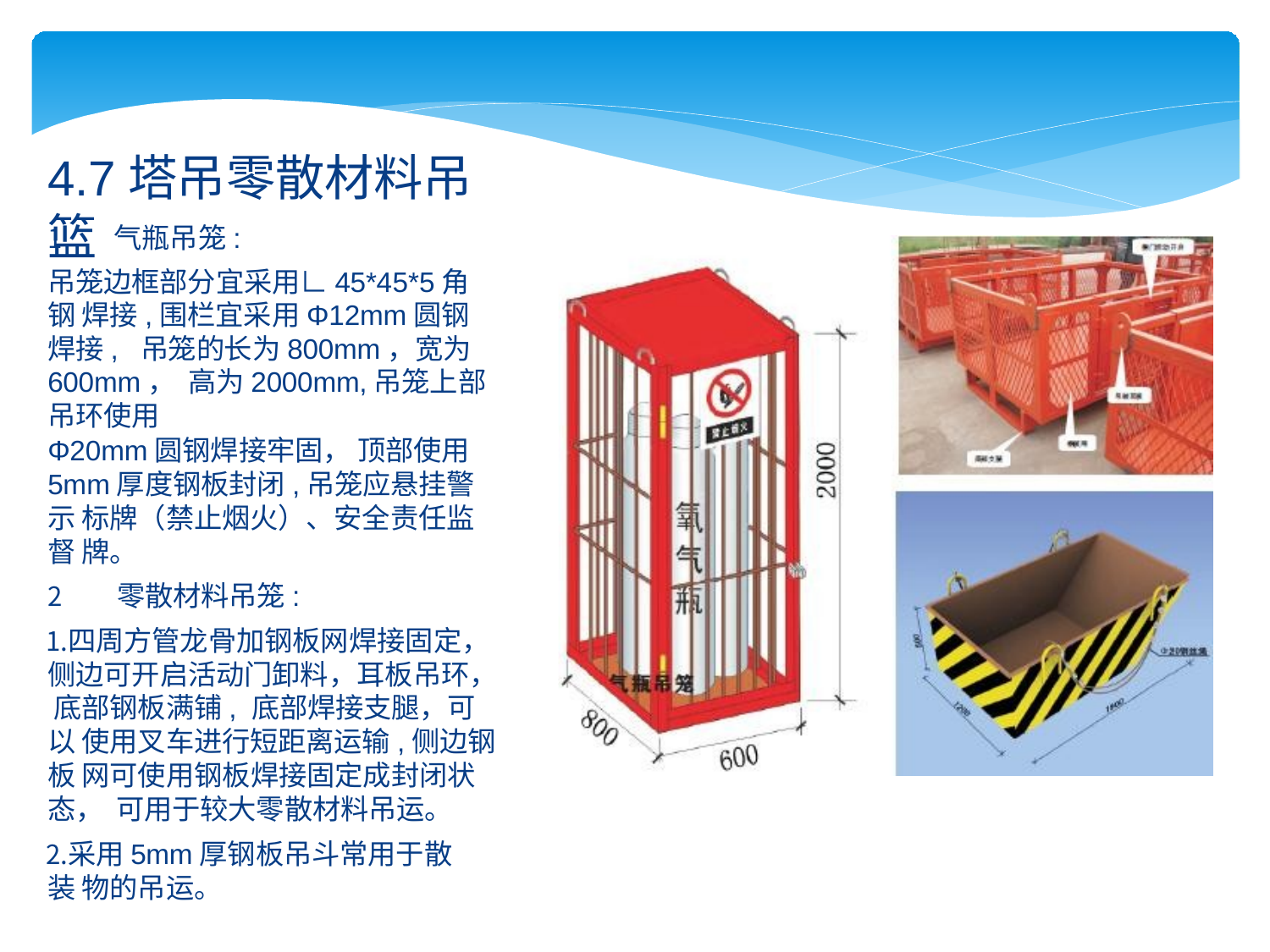

# 4.7塔吊零散材料吊篮
气瓶吊笼:
吊笼边框部分宜采用∟45*45*5角钢 焊接,围栏宜采用Φ12mm圆钢焊接,  吊笼的长为800mm，宽为600mm，  高为2000mm,吊笼上部吊环使用
Φ20mm圆钢焊接牢固， 顶部使用 5mm厚度钢板封闭,吊笼应悬挂警示 标牌（禁止烟火）、安全责任监督 牌。
零散材料吊笼:
四周方管龙骨加钢板网焊接固定， 侧边可开启活动门卸料，耳板吊环，  底部钢板满铺, 底部焊接支腿，可以 使用叉车进行短距离运输,侧边钢板 网可使用钢板焊接固定成封闭状态，  可用于较大零散材料吊运。
采用5mm厚钢板吊斗常用于散装 物的吊运。